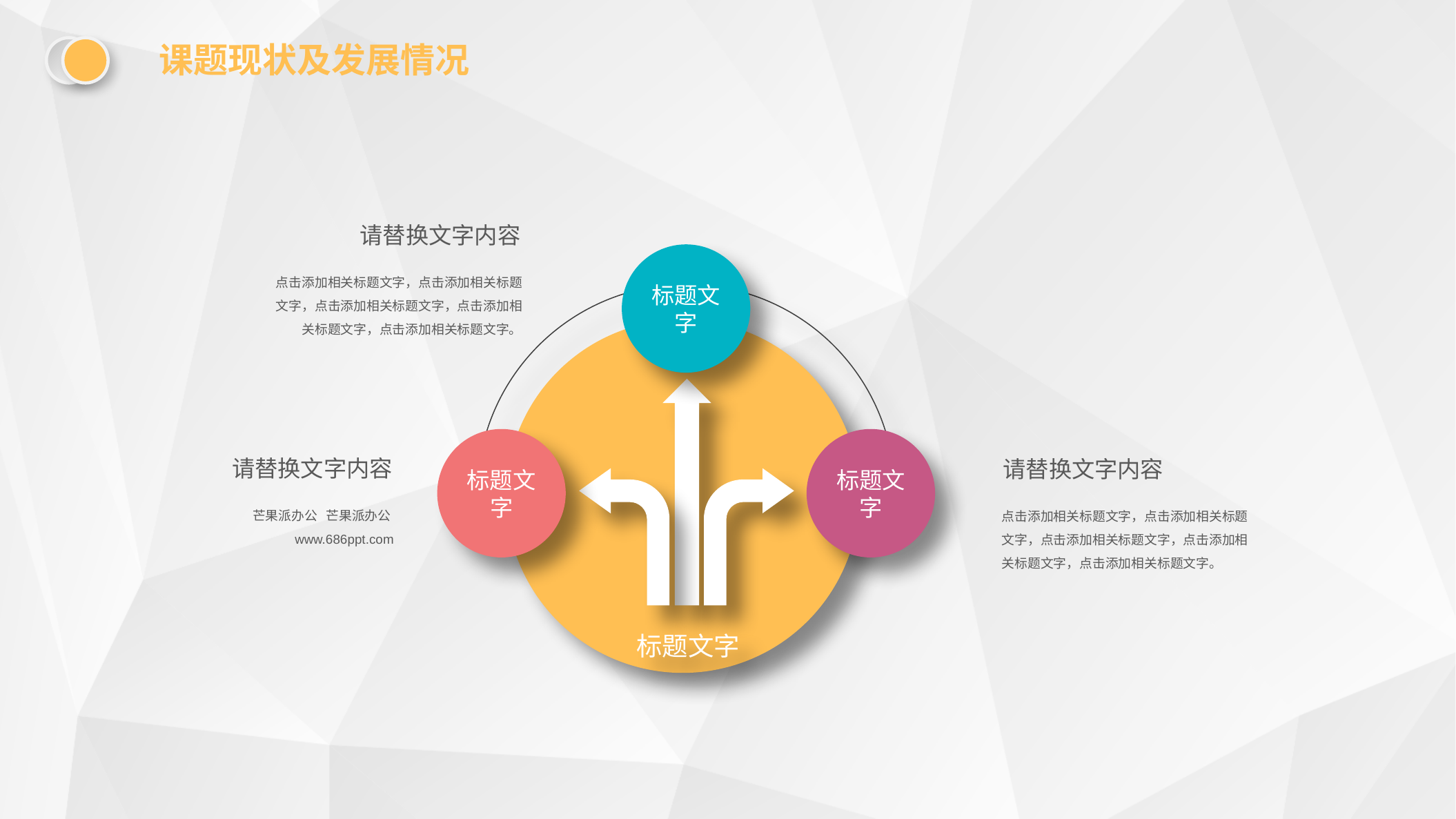

课题现状及发展情况
请替换文字内容
标题文字
点击添加相关标题文字，点击添加相关标题文字，点击添加相关标题文字，点击添加相关标题文字，点击添加相关标题文字。

标题文字
标题文字
请替换文字内容
请替换文字内容

芒果派办公   芒果派办公
www.686ppt.com
点击添加相关标题文字，点击添加相关标题文字，点击添加相关标题文字，点击添加相关标题文字，点击添加相关标题文字。
标题文字